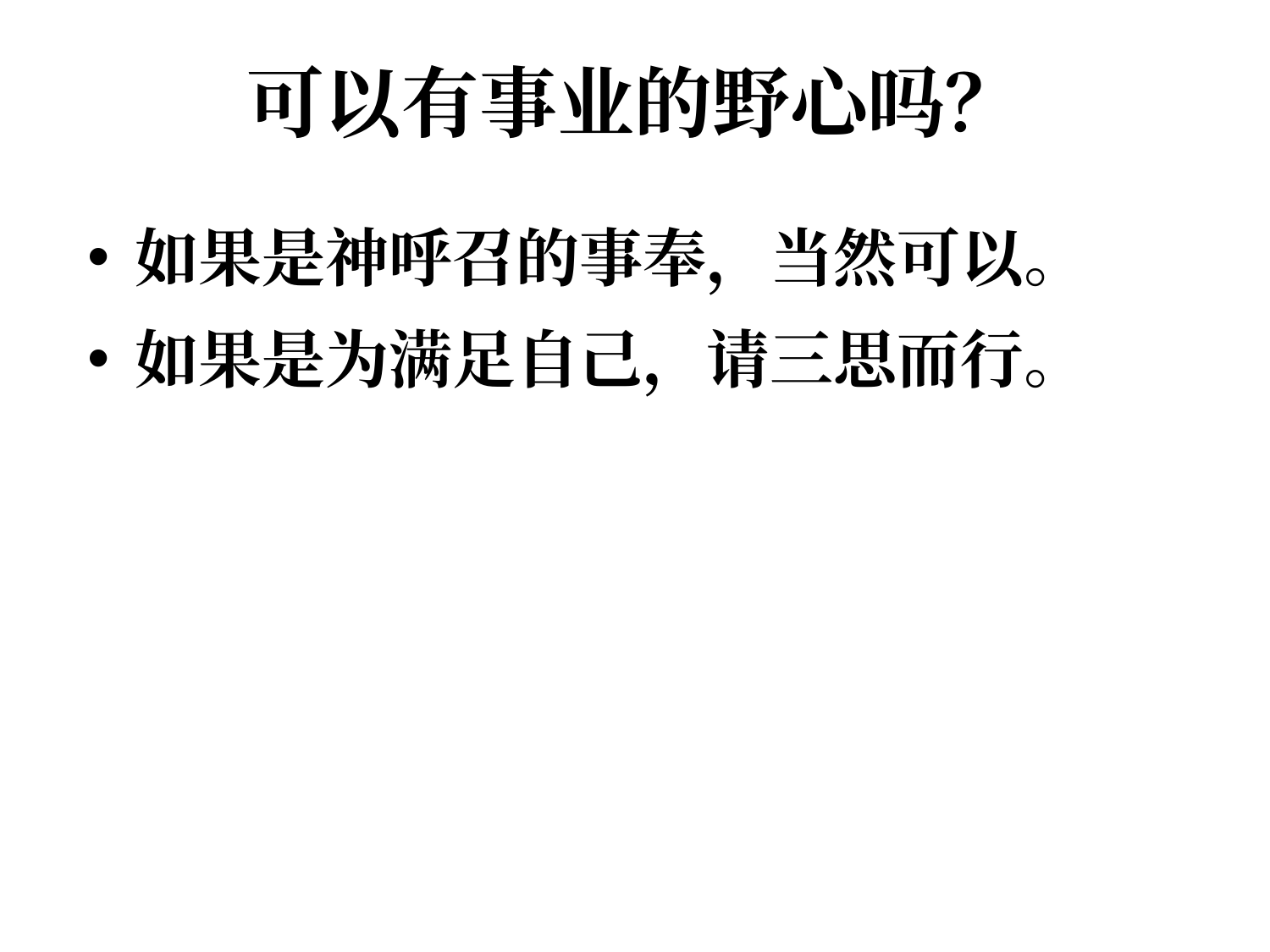

# 可以有事业的野心吗？
如果是神呼召的事奉，当然可以。
如果是为满足自己，请三思而行。